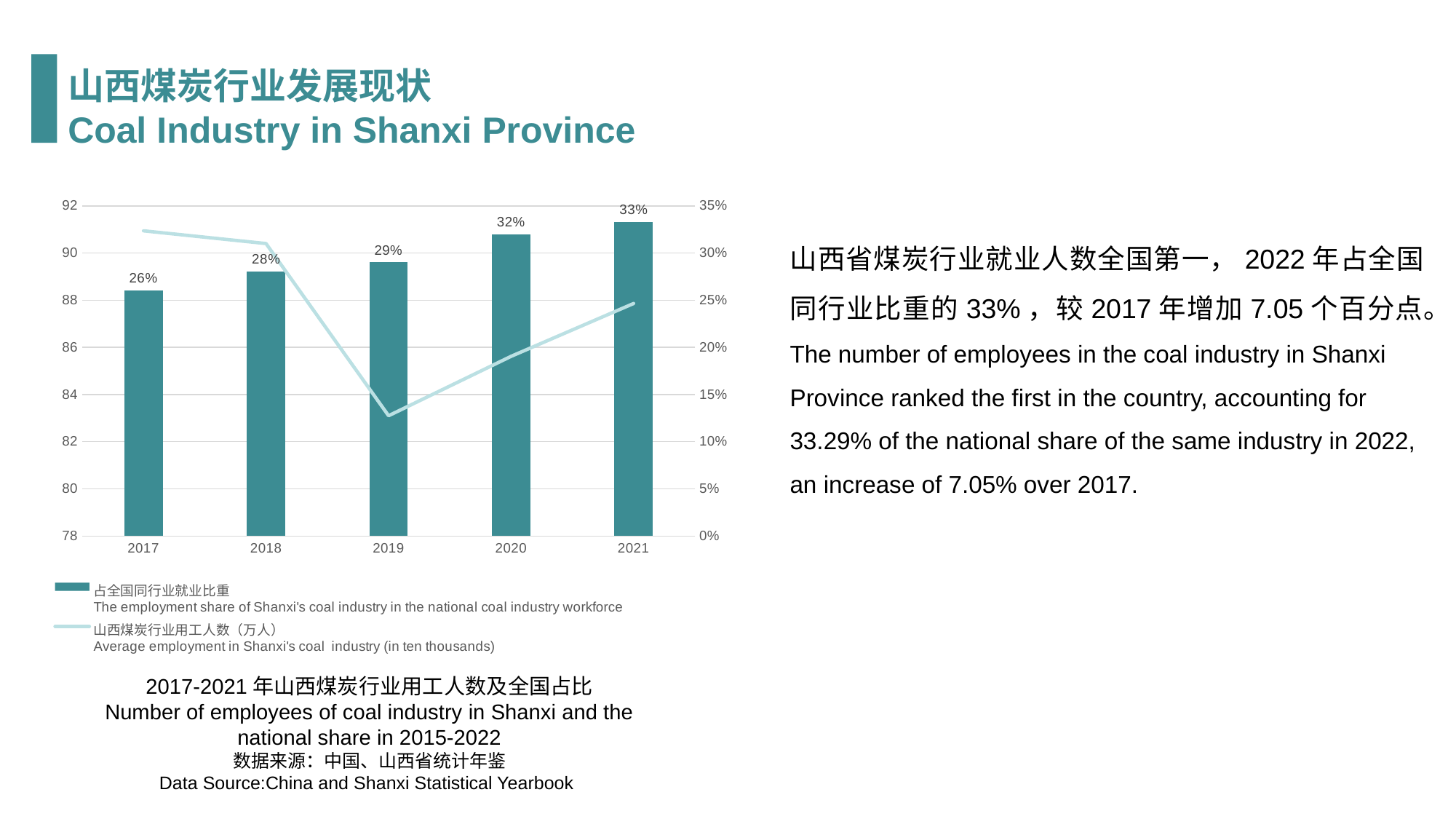

山西煤炭行业发展现状
Coal Industry in Shanxi Province

### Chart

| Category | 占全国同行业就业比重
The employment share of Shanxi's coal industry in the national coal industry workforce  | 山西煤炭行业用工人数（万人）
Average employment in Shanxi's coal  industry (in ten thousands) |
|---|---|---|
| 2017 | 0.26 | 90.94 |
| 2018 | 0.28 | 90.4 |
| 2019 | 0.29 | 83.1 |
| 2020 | 0.32 | 85.62 |
| 2021 | 0.332929139825692 | 87.86 |
山西省煤炭行业就业人数全国第一，2022年占全国同行业比重的33%，较2017年增加7.05个百分点。
The number of employees in the coal industry in Shanxi Province ranked the first in the country, accounting for 33.29% of the national share of the same industry in 2022, an increase of 7.05% over 2017.
2017-2021年山西煤炭行业用工人数及全国占比
Number of employees of coal industry in Shanxi and the national share in 2015-2022
数据来源：中国、山西省统计年鉴
Data Source:China and Shanxi Statistical Yearbook